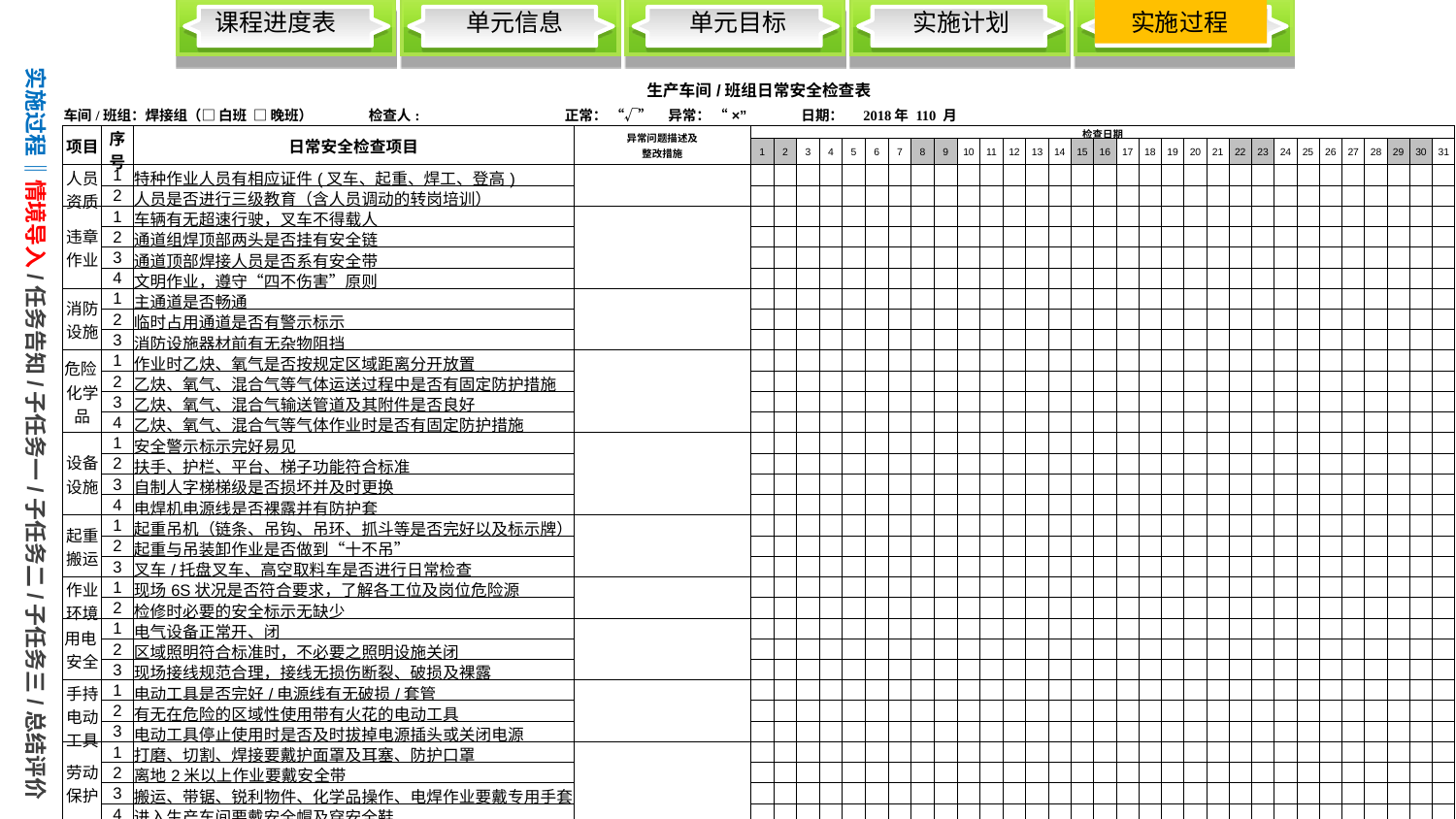

实施过程‖情境导入/任务告知/子任务一/子任务二/子任务三/总结评价

课程进度表
 单元信息
  单元目标
   实施计划
   实施过程
| 生产车间/班组日常安全检查表 |  |  |  |  |  |  |  |  |  |  |  |  |  |  |  |  |  |  |  |  |  |  |  |  |  |  |  |  |  |  |  |  |  |  |
| --- | --- | --- | --- | --- | --- | --- | --- | --- | --- | --- | --- | --- | --- | --- | --- | --- | --- | --- | --- | --- | --- | --- | --- | --- | --- | --- | --- | --- | --- | --- | --- | --- | --- | --- |
| 车间/班组：焊接组（□ 白班 □ 晚班） 检查人: 正常： “√” 异常： “×” 日期： 2018年 110 月 |  |  |  |  |  |  |  |  |  |  |  |  |  |  |  |  |  |  |  |  |  |  |  |  |  |  |  |  |  |  |  |  |  |  |
| 项目 | 序号 | 日常安全检查项目 | 异常问题描述及 整改措施 | 检查日期 |  |  |  |  |  |  |  |  |  |  |  |  |  |  |  |  |  |  |  |  |  |  |  |  |  |  |  |  |  |  |
|  |  |  |  | 1 | 2 | 3 | 4 | 5 | 6 | 7 | 8 | 9 | 10 | 11 | 12 | 13 | 14 | 15 | 16 | 17 | 18 | 19 | 20 | 21 | 22 | 23 | 24 | 25 | 26 | 27 | 28 | 29 | 30 | 31 |
| 人员资质 | 1 | 特种作业人员有相应证件(叉车、起重、焊工、登高) |  |  |  |  |  |  |  |  |  |  |  |  |  |  |  |  |  |  |  |  |  |  |  |  |  |  |  |  |  |  |  |  |
|  | 2 | 人员是否进行三级教育（含人员调动的转岗培训） |  |  |  |  |  |  |  |  |  |  |  |  |  |  |  |  |  |  |  |  |  |  |  |  |  |  |  |  |  |  |  |  |
| 违章作业 | 1 | 车辆有无超速行驶，叉车不得载人 |  |  |  |  |  |  |  |  |  |  |  |  |  |  |  |  |  |  |  |  |  |  |  |  |  |  |  |  |  |  |  |  |
|  | 2 | 通道组焊顶部两头是否挂有安全链 |  |  |  |  |  |  |  |  |  |  |  |  |  |  |  |  |  |  |  |  |  |  |  |  |  |  |  |  |  |  |  |  |
|  | 3 | 通道顶部焊接人员是否系有安全带 |  |  |  |  |  |  |  |  |  |  |  |  |  |  |  |  |  |  |  |  |  |  |  |  |  |  |  |  |  |  |  |  |
|  | 4 | 文明作业，遵守“四不伤害”原则 |  |  |  |  |  |  |  |  |  |  |  |  |  |  |  |  |  |  |  |  |  |  |  |  |  |  |  |  |  |  |  |  |
| 消防 设施 | 1 | 主通道是否畅通 |  |  |  |  |  |  |  |  |  |  |  |  |  |  |  |  |  |  |  |  |  |  |  |  |  |  |  |  |  |  |  |  |
|  | 2 | 临时占用通道是否有警示标示 |  |  |  |  |  |  |  |  |  |  |  |  |  |  |  |  |  |  |  |  |  |  |  |  |  |  |  |  |  |  |  |  |
|  | 3 | 消防设施器材前有无杂物阻挡 |  |  |  |  |  |  |  |  |  |  |  |  |  |  |  |  |  |  |  |  |  |  |  |  |  |  |  |  |  |  |  |  |
| 危险 化学品 | 1 | 作业时乙炔、氧气是否按规定区域距离分开放置 |  |  |  |  |  |  |  |  |  |  |  |  |  |  |  |  |  |  |  |  |  |  |  |  |  |  |  |  |  |  |  |  |
|  | 2 | 乙炔、氧气、混合气等气体运送过程中是否有固定防护措施 |  |  |  |  |  |  |  |  |  |  |  |  |  |  |  |  |  |  |  |  |  |  |  |  |  |  |  |  |  |  |  |  |
|  | 3 | 乙炔、氧气、混合气输送管道及其附件是否良好 |  |  |  |  |  |  |  |  |  |  |  |  |  |  |  |  |  |  |  |  |  |  |  |  |  |  |  |  |  |  |  |  |
|  | 4 | 乙炔、氧气、混合气等气体作业时是否有固定防护措施 |  |  |  |  |  |  |  |  |  |  |  |  |  |  |  |  |  |  |  |  |  |  |  |  |  |  |  |  |  |  |  |  |
| 设备设施 | 1 | 安全警示标示完好易见 |  |  |  |  |  |  |  |  |  |  |  |  |  |  |  |  |  |  |  |  |  |  |  |  |  |  |  |  |  |  |  |  |
|  | 2 | 扶手、护栏、平台、梯子功能符合标准 |  |  |  |  |  |  |  |  |  |  |  |  |  |  |  |  |  |  |  |  |  |  |  |  |  |  |  |  |  |  |  |  |
|  | 3 | 自制人字梯梯级是否损坏并及时更换 |  |  |  |  |  |  |  |  |  |  |  |  |  |  |  |  |  |  |  |  |  |  |  |  |  |  |  |  |  |  |  |  |
|  | 4 | 电焊机电源线是否裸露并有防护套 |  |  |  |  |  |  |  |  |  |  |  |  |  |  |  |  |  |  |  |  |  |  |  |  |  |  |  |  |  |  |  |  |
| 起重 搬运 | 1 | 起重吊机（链条、吊钩、吊环、抓斗等是否完好以及标示牌） |  |  |  |  |  |  |  |  |  |  |  |  |  |  |  |  |  |  |  |  |  |  |  |  |  |  |  |  |  |  |  |  |
|  | 2 | 起重与吊装卸作业是否做到“十不吊” |  |  |  |  |  |  |  |  |  |  |  |  |  |  |  |  |  |  |  |  |  |  |  |  |  |  |  |  |  |  |  |  |
|  | 3 | 叉车/托盘叉车、高空取料车是否进行日常检查 |  |  |  |  |  |  |  |  |  |  |  |  |  |  |  |  |  |  |  |  |  |  |  |  |  |  |  |  |  |  |  |  |
| 作业环境 | 1 | 现场6S状况是否符合要求，了解各工位及岗位危险源 |  |  |  |  |  |  |  |  |  |  |  |  |  |  |  |  |  |  |  |  |  |  |  |  |  |  |  |  |  |  |  |  |
|  | 2 | 检修时必要的安全标示无缺少 |  |  |  |  |  |  |  |  |  |  |  |  |  |  |  |  |  |  |  |  |  |  |  |  |  |  |  |  |  |  |  |  |
| 用电 安全 | 1 | 电气设备正常开、闭 |  |  |  |  |  |  |  |  |  |  |  |  |  |  |  |  |  |  |  |  |  |  |  |  |  |  |  |  |  |  |  |  |
|  | 2 | 区域照明符合标准时，不必要之照明设施关闭 |  |  |  |  |  |  |  |  |  |  |  |  |  |  |  |  |  |  |  |  |  |  |  |  |  |  |  |  |  |  |  |  |
|  | 3 | 现场接线规范合理，接线无损伤断裂、破损及裸露 |  |  |  |  |  |  |  |  |  |  |  |  |  |  |  |  |  |  |  |  |  |  |  |  |  |  |  |  |  |  |  |  |
| 手持电动工具 | 1 | 电动工具是否完好/电源线有无破损/套管 |  |  |  |  |  |  |  |  |  |  |  |  |  |  |  |  |  |  |  |  |  |  |  |  |  |  |  |  |  |  |  |  |
|  | 2 | 有无在危险的区域性使用带有火花的电动工具 |  |  |  |  |  |  |  |  |  |  |  |  |  |  |  |  |  |  |  |  |  |  |  |  |  |  |  |  |  |  |  |  |
|  | 3 | 电动工具停止使用时是否及时拔掉电源插头或关闭电源 |  |  |  |  |  |  |  |  |  |  |  |  |  |  |  |  |  |  |  |  |  |  |  |  |  |  |  |  |  |  |  |  |
| 劳动保护 | 1 | 打磨、切割、焊接要戴护面罩及耳塞、防护口罩 |  |  |  |  |  |  |  |  |  |  |  |  |  |  |  |  |  |  |  |  |  |  |  |  |  |  |  |  |  |  |  |  |
|  | 2 | 离地2米以上作业要戴安全带 |  |  |  |  |  |  |  |  |  |  |  |  |  |  |  |  |  |  |  |  |  |  |  |  |  |  |  |  |  |  |  |  |
|  | 3 | 搬运、带锯、锐利物件、化学品操作、电焊作业要戴专用手套 |  |  |  |  |  |  |  |  |  |  |  |  |  |  |  |  |  |  |  |  |  |  |  |  |  |  |  |  |  |  |  |  |
|  | 4 | 进入生产车间要戴安全帽及穿安全鞋 |  |  |  |  |  |  |  |  |  |  |  |  |  |  |  |  |  |  |  |  |  |  |  |  |  |  |  |  |  |  |  |  |
14